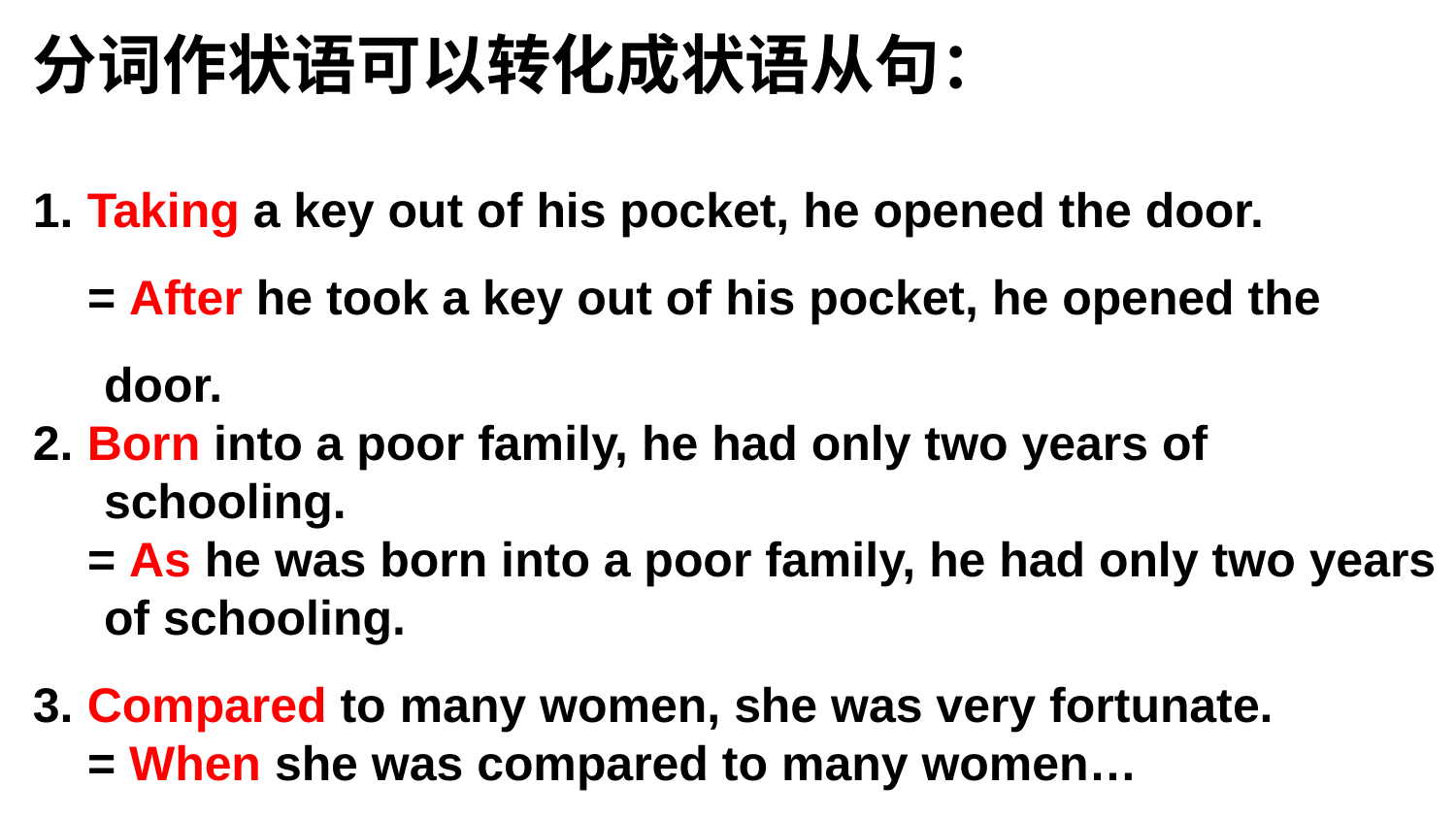

分词作状语可以转化成状语从句：

1. Taking a key out of his pocket, he opened the door.
    = After he took a key out of his pocket, he opened the door.
2. Born into a poor family, he had only two years of schooling.
    = As he was born into a poor family, he had only two years of schooling.
3. Compared to many women, she was very fortunate.
    = When she was compared to many women…